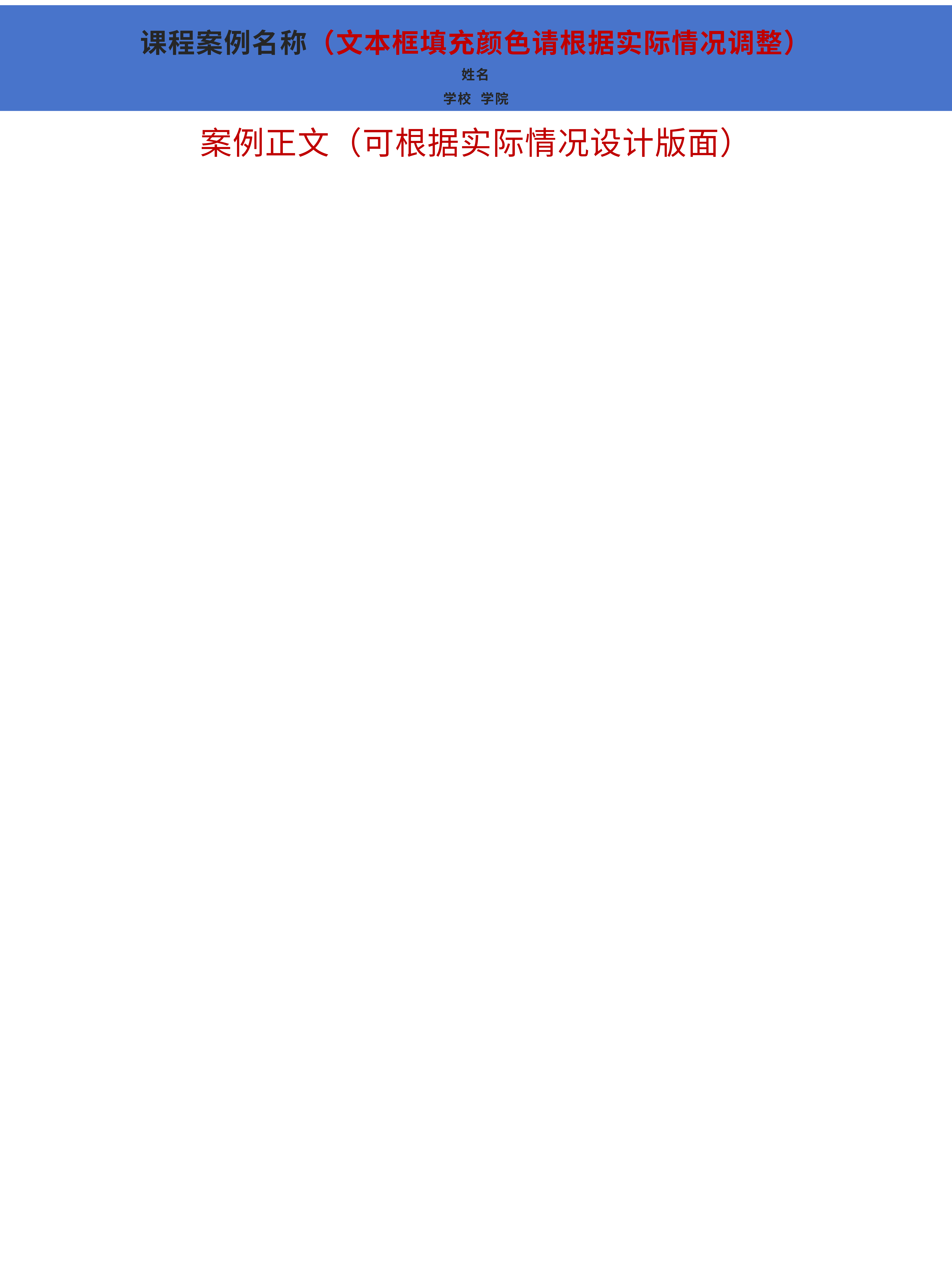

# 课程案例名称（文本框填充颜色请根据实际情况调整） 姓名 学校  学院
案例正文（可根据实际情况设计版面）